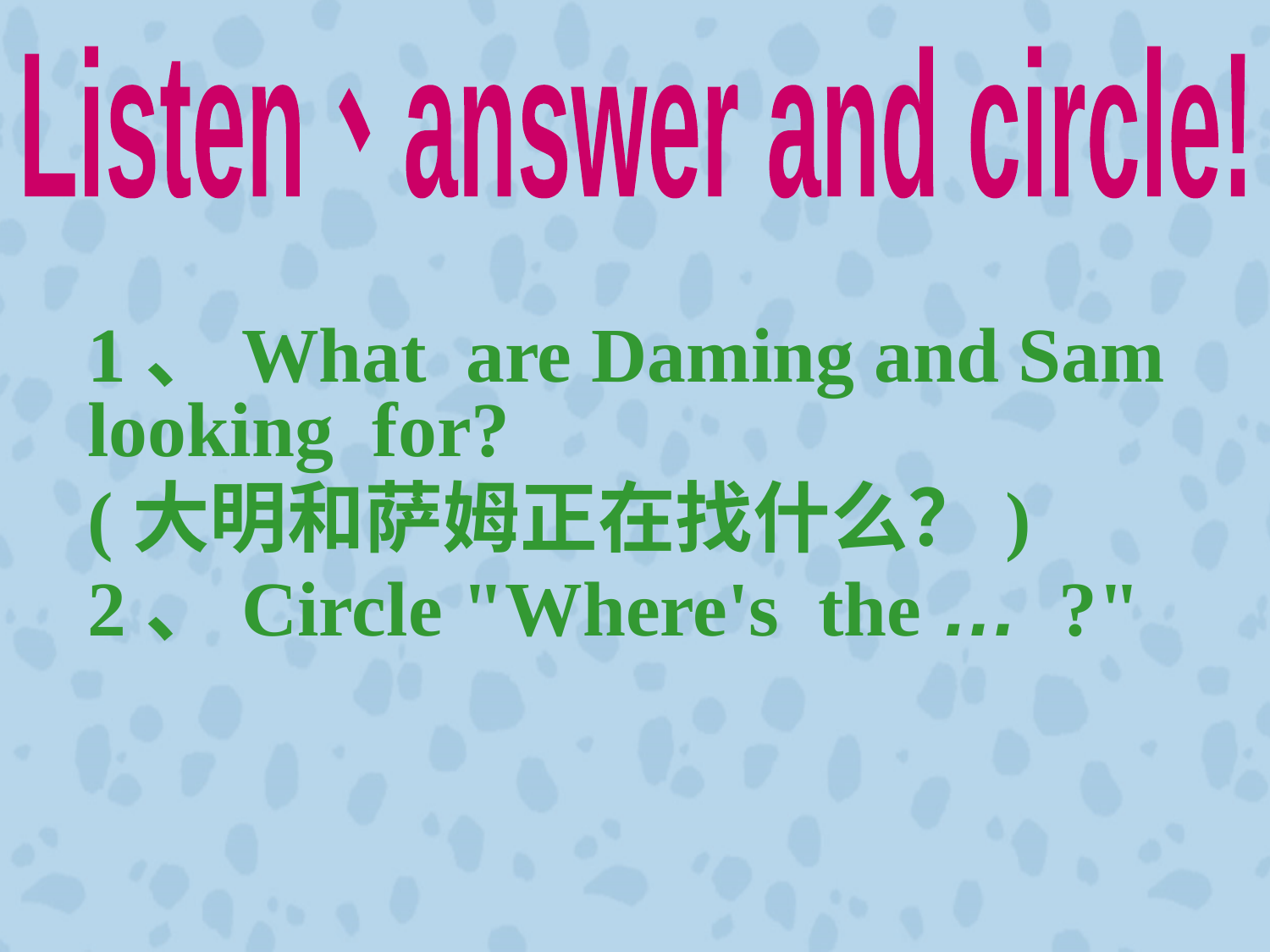

Listen、answer and circle!
1、What  are Daming and Sam  looking  for?
(大明和萨姆正在找什么？)
2、Circle "Where's  the …  ?"